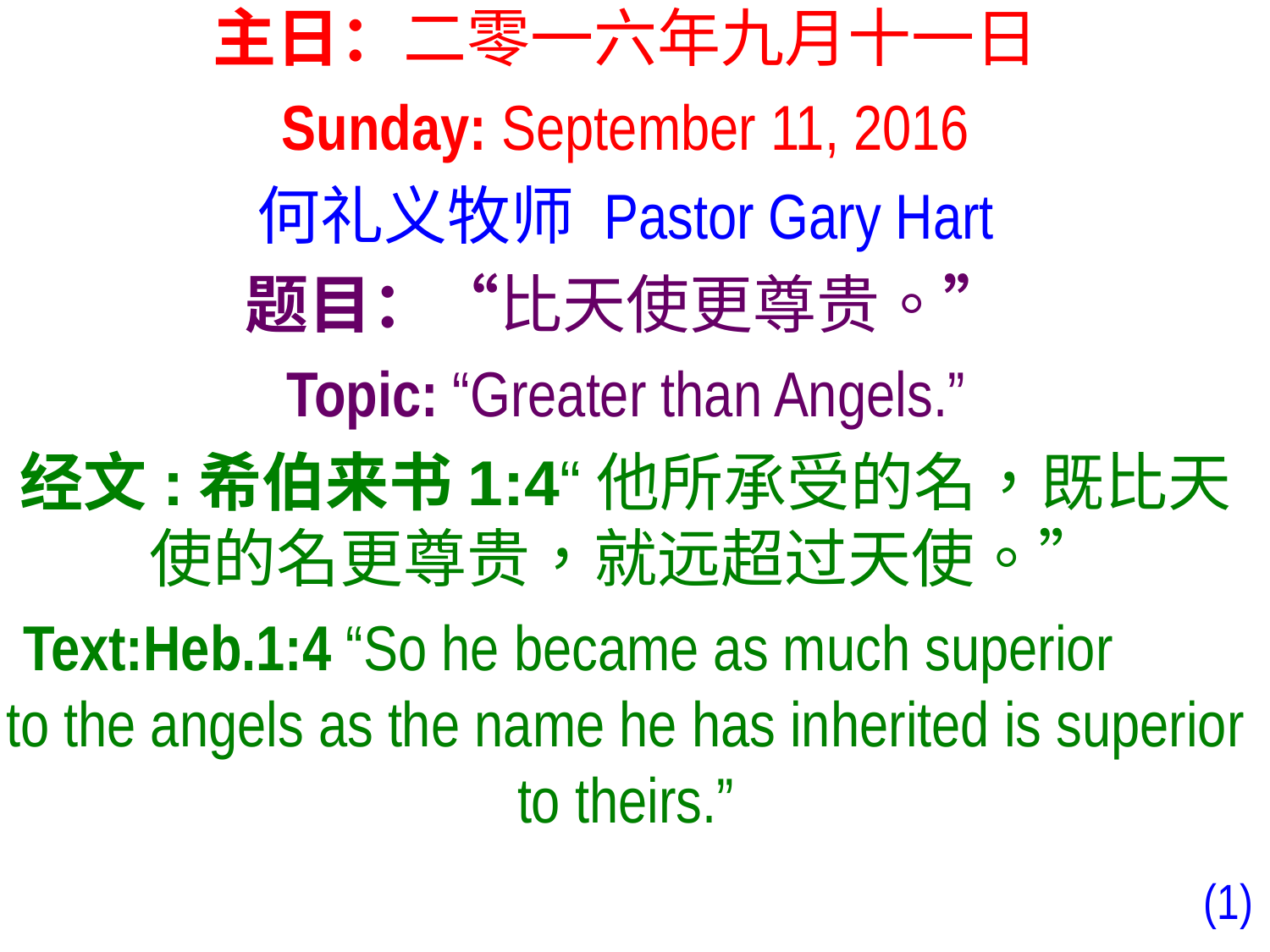

主日：二零一六年九月十一日
Sunday: September 11, 2016
何礼义牧师 Pastor Gary Hart
题目：“比天使更尊贵。”
Topic: “Greater than Angels.”
经文:希伯来书1:4“他所承受的名，既比天使的名更尊贵，就远超过天使。”
Text:Heb.1:4 “So he became as much superior         to the angels as the name he has inherited is superior to theirs.”
(1)